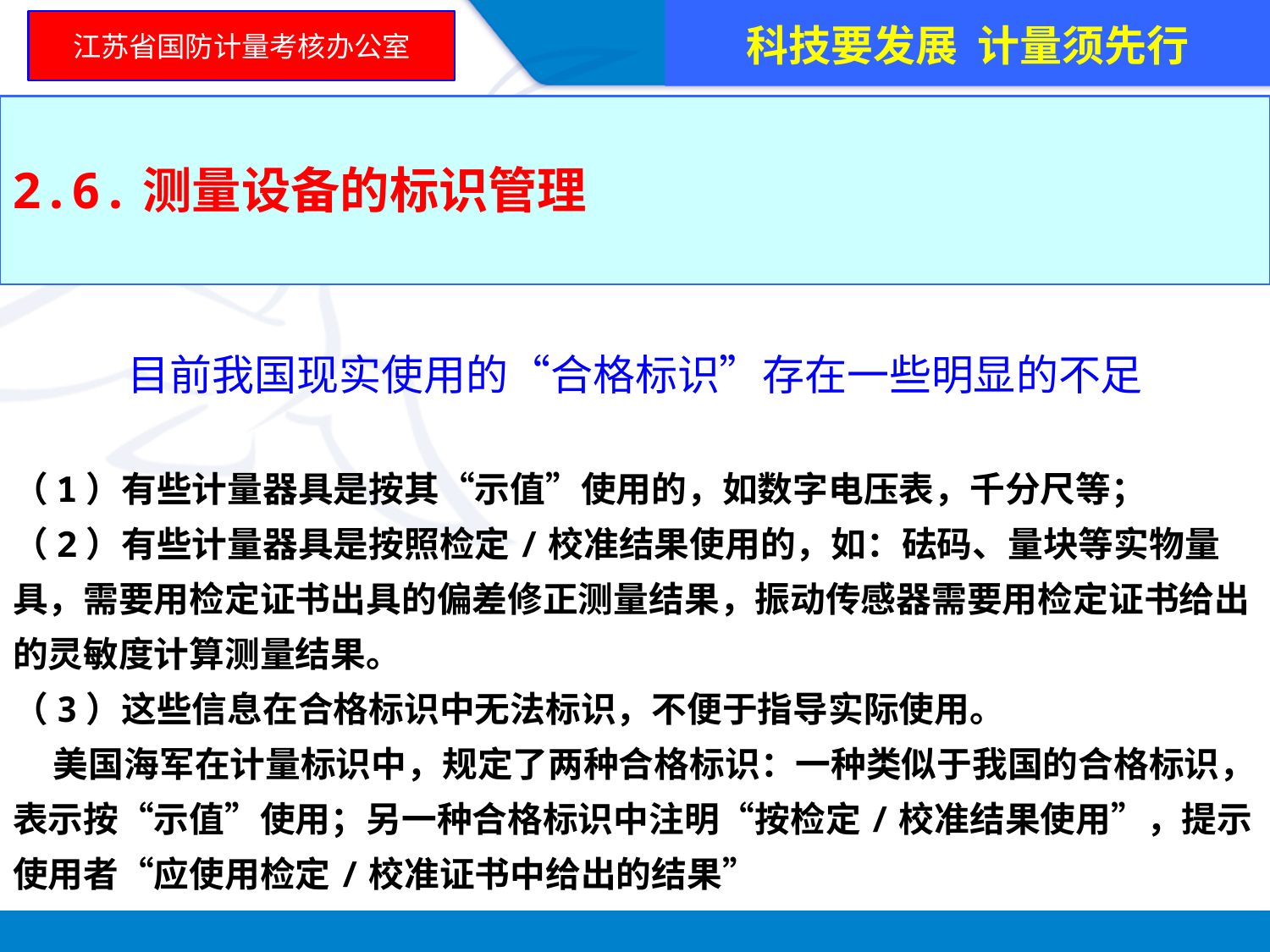

科技要发展  计量须先行
江苏省国防计量考核办公室
2.6.测量设备的标识管理

目前我国现实使用的“合格标识”存在一些明显的不足

（1）有些计量器具是按其“示值”使用的，如数字电压表，千分尺等；
（2）有些计量器具是按照检定/校准结果使用的，如：砝码、量块等实物量具，需要用检定证书出具的偏差修正测量结果，振动传感器需要用检定证书给出的灵敏度计算测量结果。
（3）这些信息在合格标识中无法标识，不便于指导实际使用。
    美国海军在计量标识中，规定了两种合格标识：一种类似于我国的合格标识，表示按“示值”使用；另一种合格标识中注明“按检定/校准结果使用”，提示使用者“应使用检定/校准证书中给出的结果”